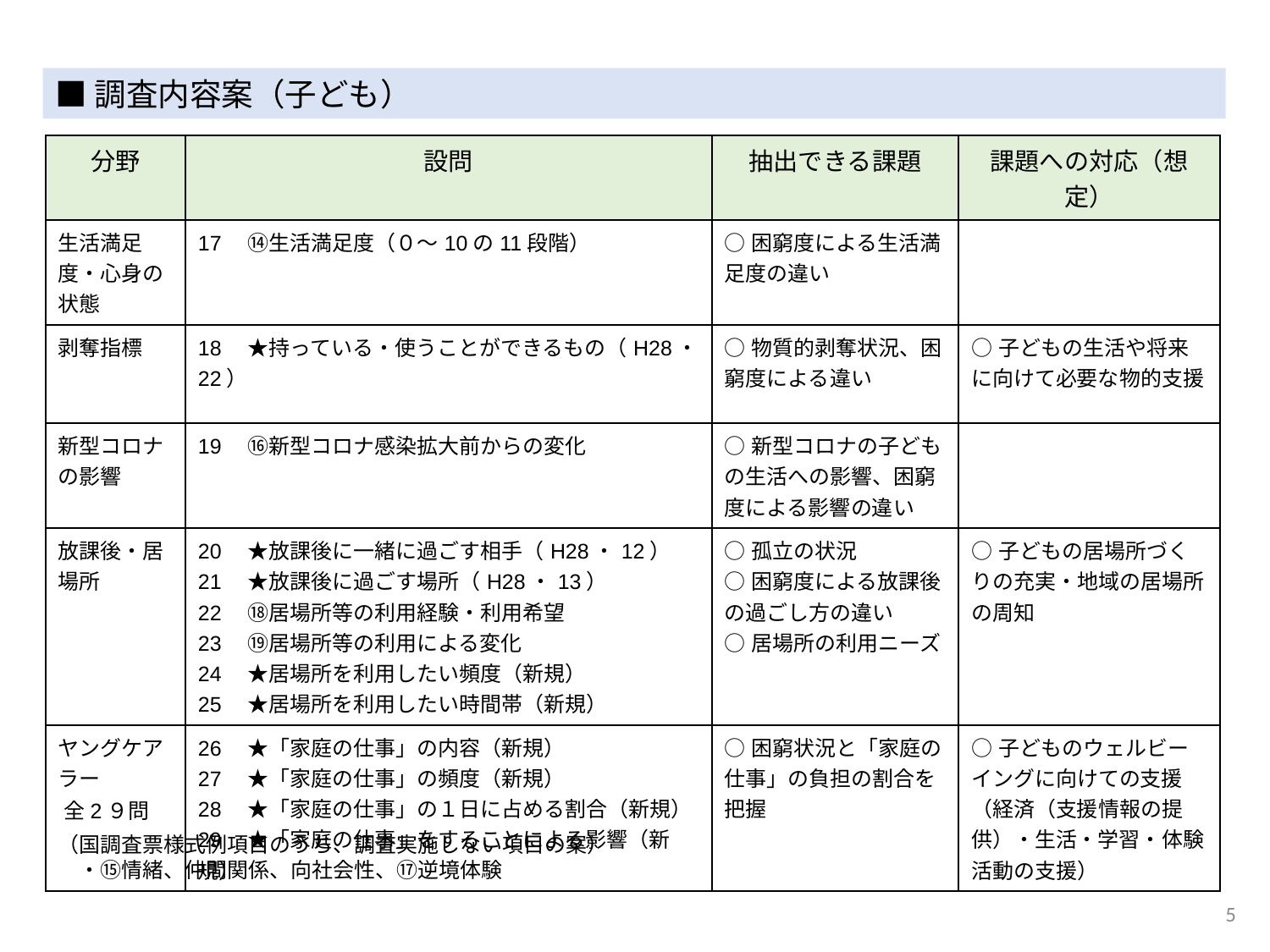

■調査内容案（子ども）
| 分野 | 設問 | 抽出できる課題 | 課題への対応（想定） |
| --- | --- | --- | --- |
| 生活満足度・心身の状態 | 17　⑭生活満足度（０～10の11段階） | ○困窮度による生活満足度の違い |  |
| 剥奪指標 | 18　★持っている・使うことができるもの（H28・22） | ○物質的剥奪状況、困窮度による違い | ○子どもの生活や将来に向けて必要な物的支援 |
| 新型コロナの影響 | 19　⑯新型コロナ感染拡大前からの変化 | ○新型コロナの子どもの生活への影響、困窮度による影響の違い |  |
| 放課後・居場所 | 20　★放課後に一緒に過ごす相手（H28・12） 21　★放課後に過ごす場所（H28・13） 22　⑱居場所等の利用経験・利用希望 23　⑲居場所等の利用による変化 24　★居場所を利用したい頻度（新規） 25　★居場所を利用したい時間帯（新規） | ○孤立の状況 ○困窮度による放課後の過ごし方の違い ○居場所の利用ニーズ | ○子どもの居場所づくりの充実・地域の居場所の周知 |
| ヤングケアラー | 26　★「家庭の仕事」の内容（新規） 27　★「家庭の仕事」の頻度（新規） 28　★「家庭の仕事」の１日に占める割合（新規） 29　★「家庭の仕事」をすることによる影響（新規） | ○困窮状況と「家庭の仕事」の負担の割合を把握 | ○子どものウェルビーイングに向けての支援（経済（支援情報の提供）・生活・学習・体験活動の支援） |
全2９問
（国調査票様式例項目のうち、調査実施しない項目の案）
　・⑮情緒、仲間関係、向社会性、⑰逆境体験
5